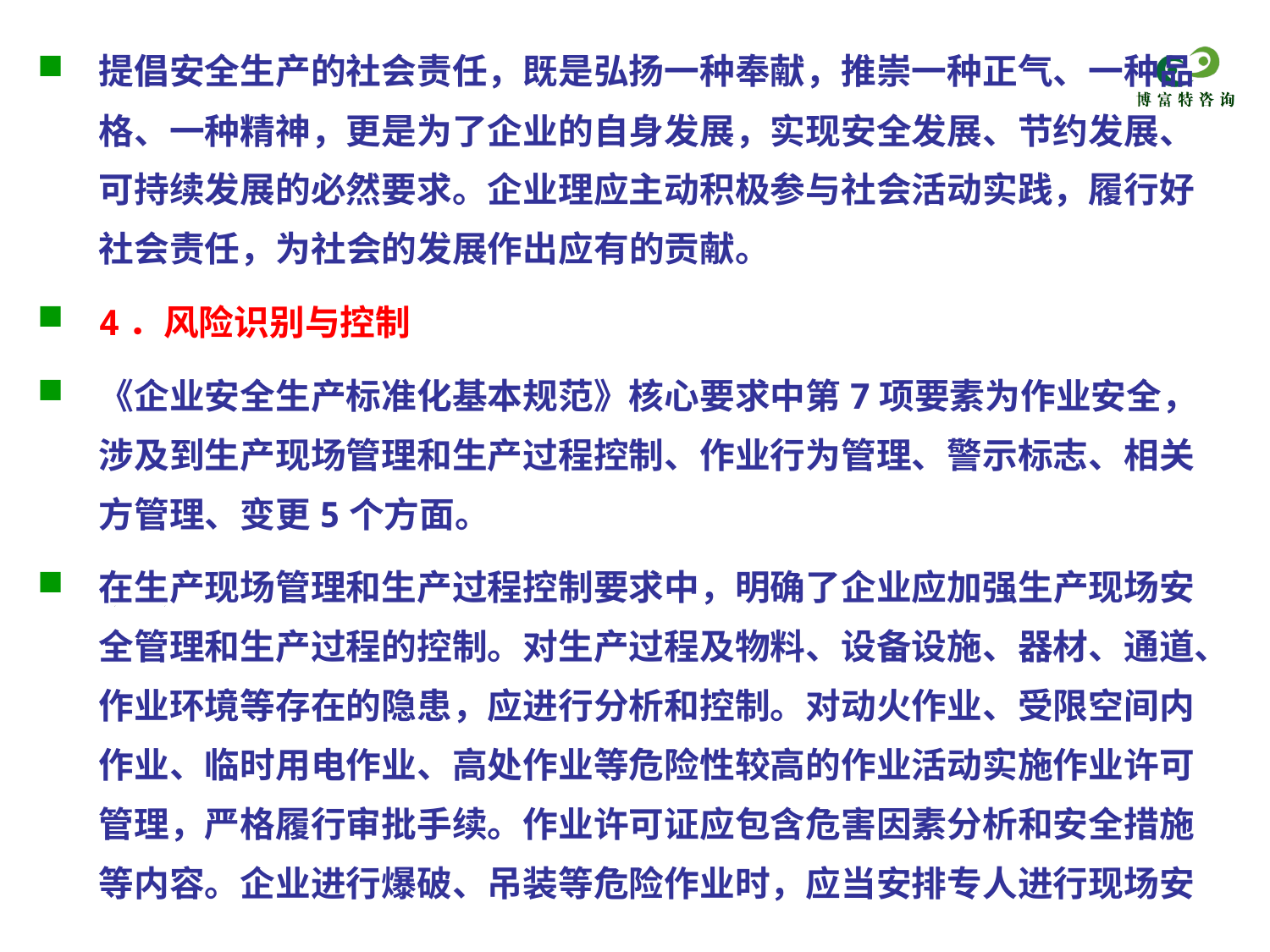

提倡安全生产的社会责任，既是弘扬一种奉献，推崇一种正气、一种品格、一种精神，更是为了企业的自身发展，实现安全发展、节约发展、可持续发展的必然要求。企业理应主动积极参与社会活动实践，履行好社会责任，为社会的发展作出应有的贡献。
4．风险识别与控制
《企业安全生产标准化基本规范》核心要求中第7项要素为作业安全，涉及到生产现场管理和生产过程控制、作业行为管理、警示标志、相关方管理、变更5个方面。
在生产现场管理和生产过程控制要求中，明确了企业应加强生产现场安全管理和生产过程的控制。对生产过程及物料、设备设施、器材、通道、作业环境等存在的隐患，应进行分析和控制。对动火作业、受限空间内作业、临时用电作业、高处作业等危险性较高的作业活动实施作业许可管理，严格履行审批手续。作业许可证应包含危害因素分析和安全措施等内容。企业进行爆破、吊装等危险作业时，应当安排专人进行现场安